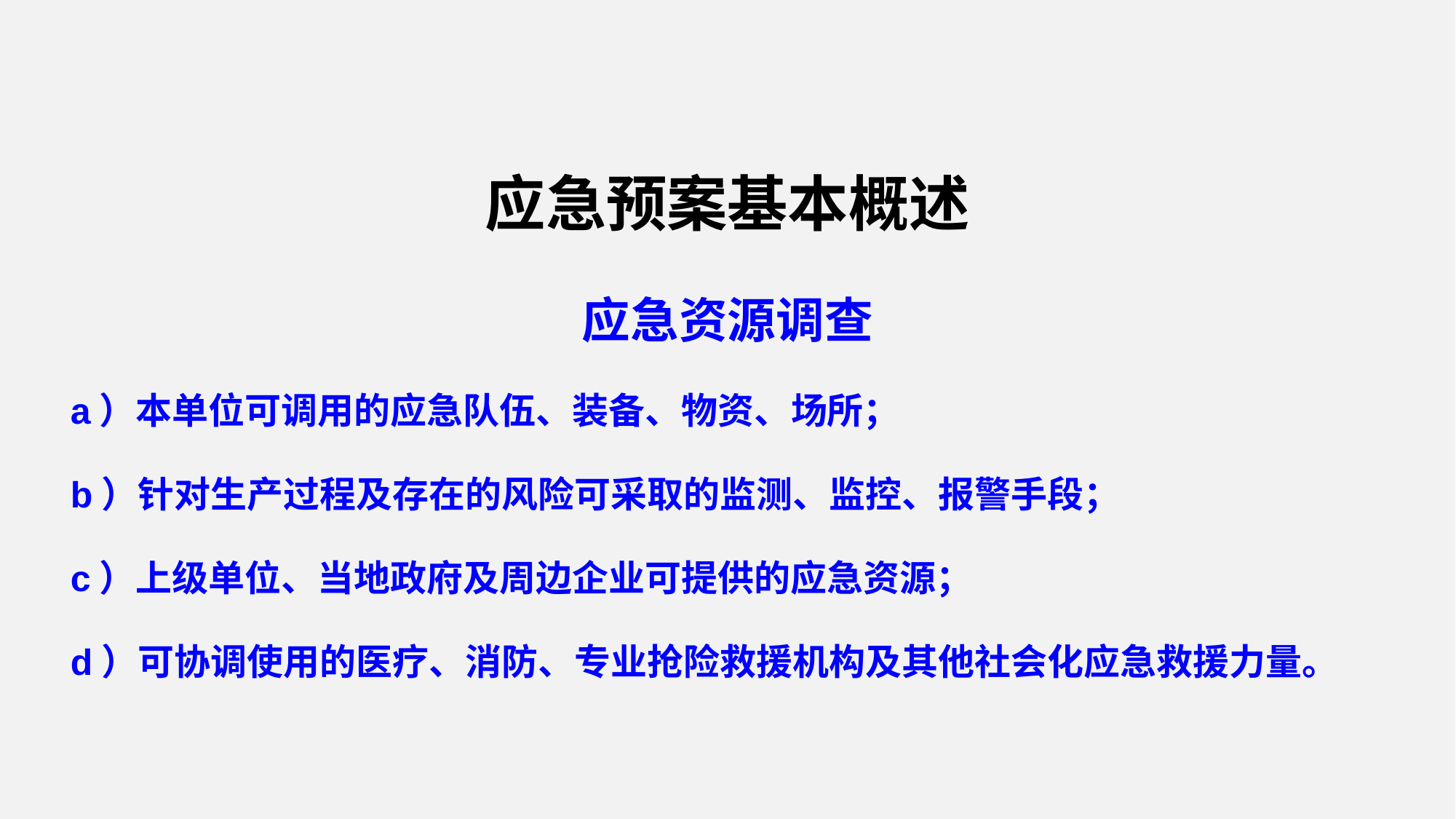

应急预案基本概述
应急资源调查
a）本单位可调用的应急队伍、装备、物资、场所；
b）针对生产过程及存在的风险可采取的监测、监控、报警手段；
c）上级单位、当地政府及周边企业可提供的应急资源；
d）可协调使用的医疗、消防、专业抢险救援机构及其他社会化应急救援力量。